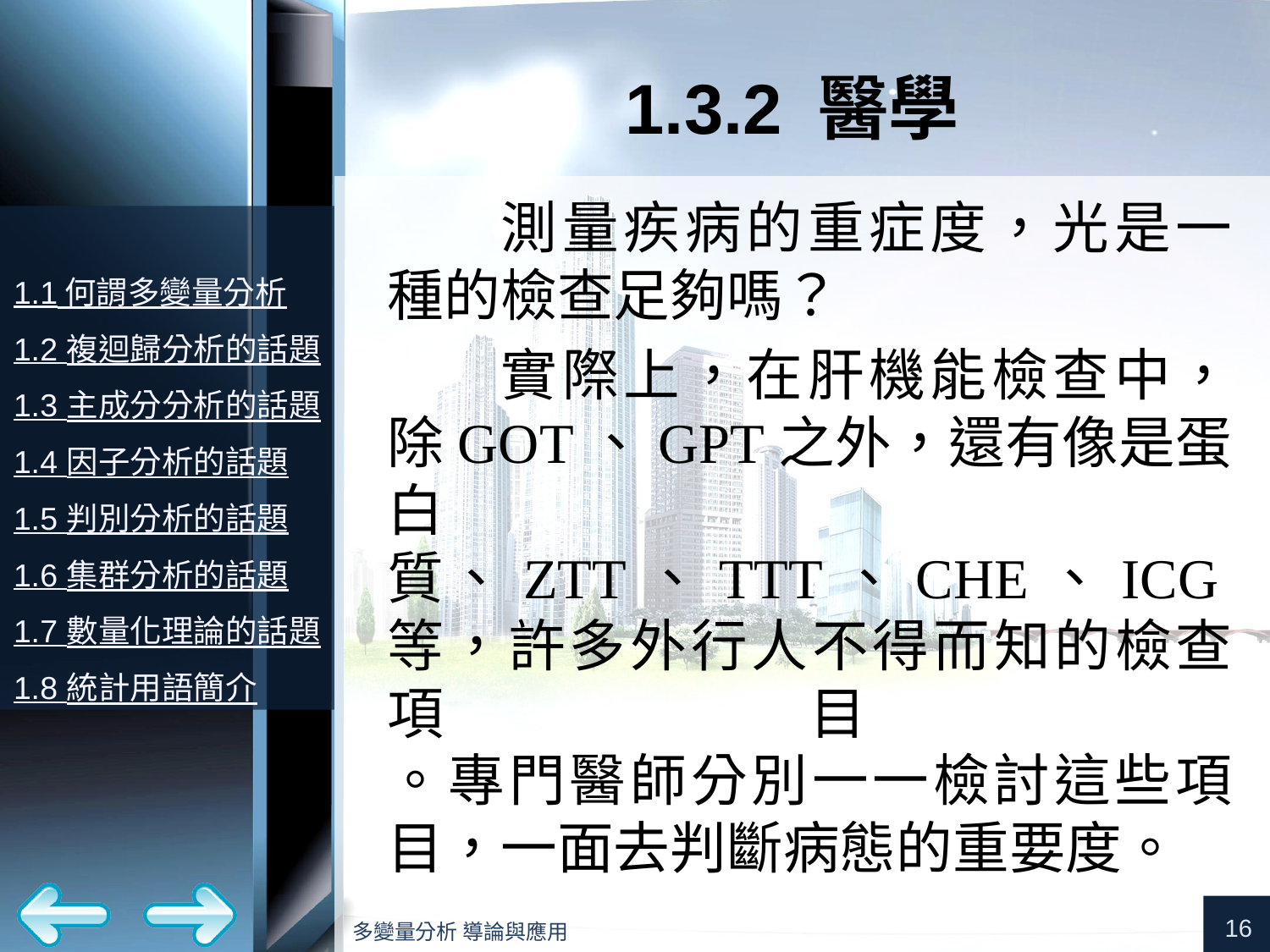

# 1.3.2 醫學
測量疾病的重症度，光是一種的檢查足夠嗎？
實際上，在肝機能檢查中，除GOT、GPT之外，還有像是蛋白質、ZTT、TTT、CHE、ICG等，許多外行人不得而知的檢查項目
。專門醫師分別一一檢討這些項目，一面去判斷病態的重要度。
16
多變量分析 導論與應用